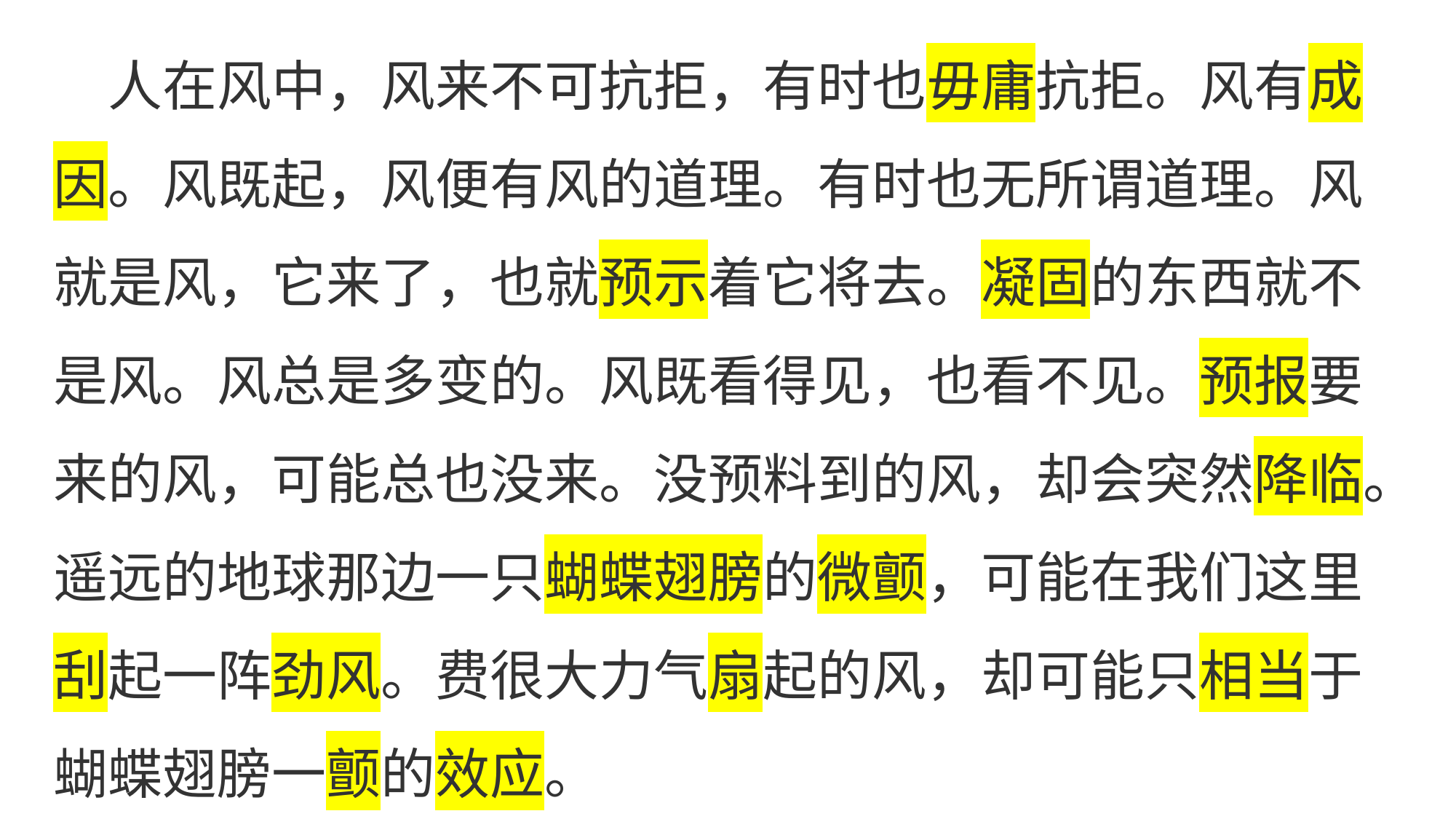

人在风中，风来不可抗拒，有时也毋庸抗拒。风有成因。风既起，风便有风的道理。有时也无所谓道理。风就是风，它来了，也就预示着它将去。凝固的东西就不是风。风总是多变的。风既看得见，也看不见。预报要来的风，可能总也没来。没预料到的风，却会突然降临。遥远的地球那边一只蝴蝶翅膀的微颤，可能在我们这里刮起一阵劲风。费很大力气扇起的风，却可能只相当于蝴蝶翅膀一颤的效应。